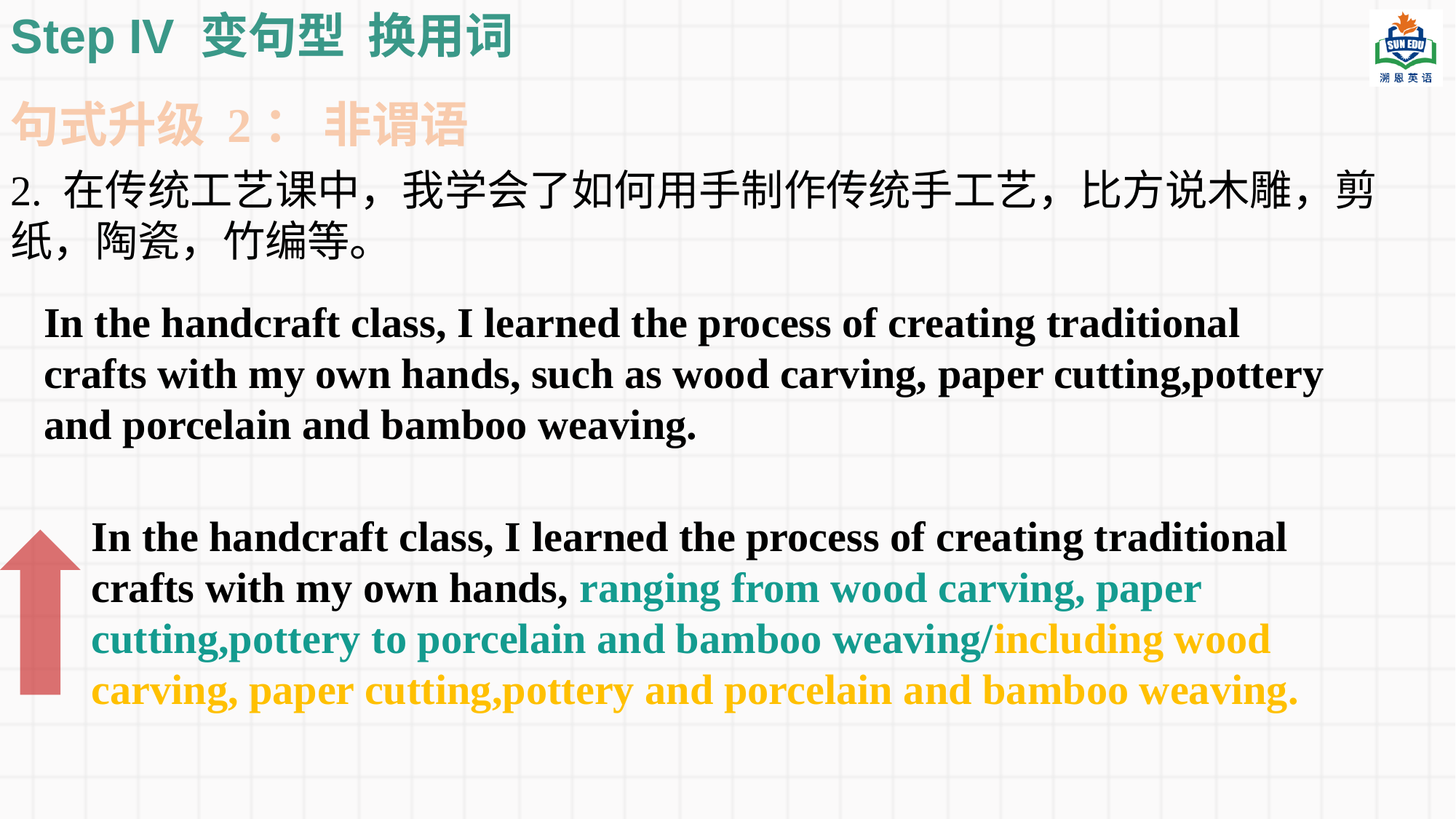

Step IV 变句型  换用词
句式升级 2： 非谓语
2. 在传统工艺课中，我学会了如何用手制作传统手工艺，比方说木雕，剪纸，陶瓷，竹编等。
In the handcraft class, I learned the process of creating traditional crafts with my own hands, such as wood carving, paper cutting,pottery and porcelain and bamboo weaving.
In the handcraft class, I learned the process of creating traditional crafts with my own hands, ranging from wood carving, paper cutting,pottery to porcelain and bamboo weaving/including wood carving, paper cutting,pottery and porcelain and bamboo weaving.